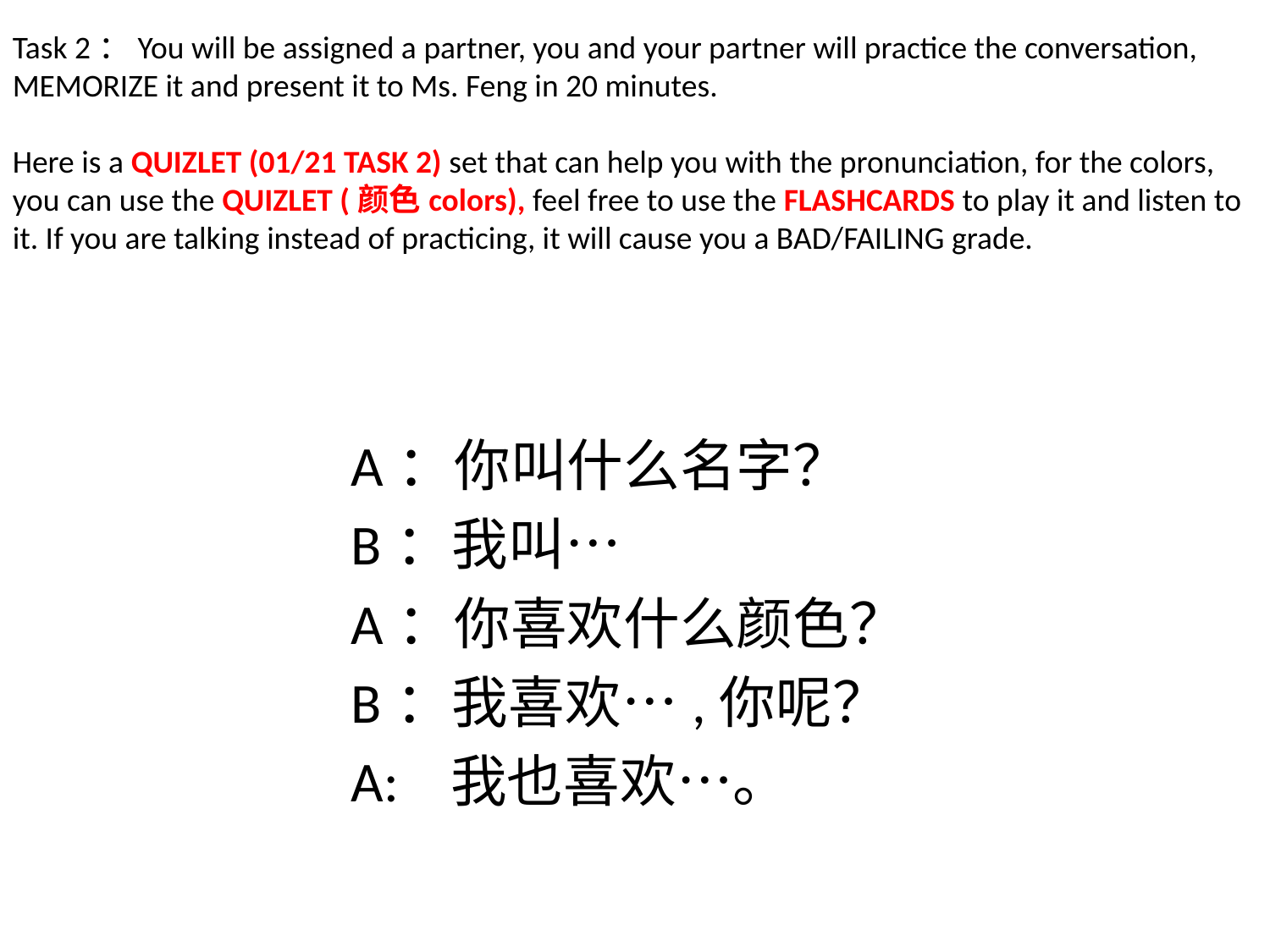

Task 2：You will be assigned a partner, you and your partner will practice the conversation, MEMORIZE it and present it to Ms. Feng in 20 minutes.

Here is a QUIZLET (01/21 TASK 2) set that can help you with the pronunciation, for the colors, you can use the QUIZLET (颜色colors), feel free to use the FLASHCARDS to play it and listen to it. If you are talking instead of practicing, it will cause you a BAD/FAILING grade.

A：你叫什么名字？
B：我叫…
A：你喜欢什么颜色？
B：我喜欢…,你呢？
A:   我也喜欢…。